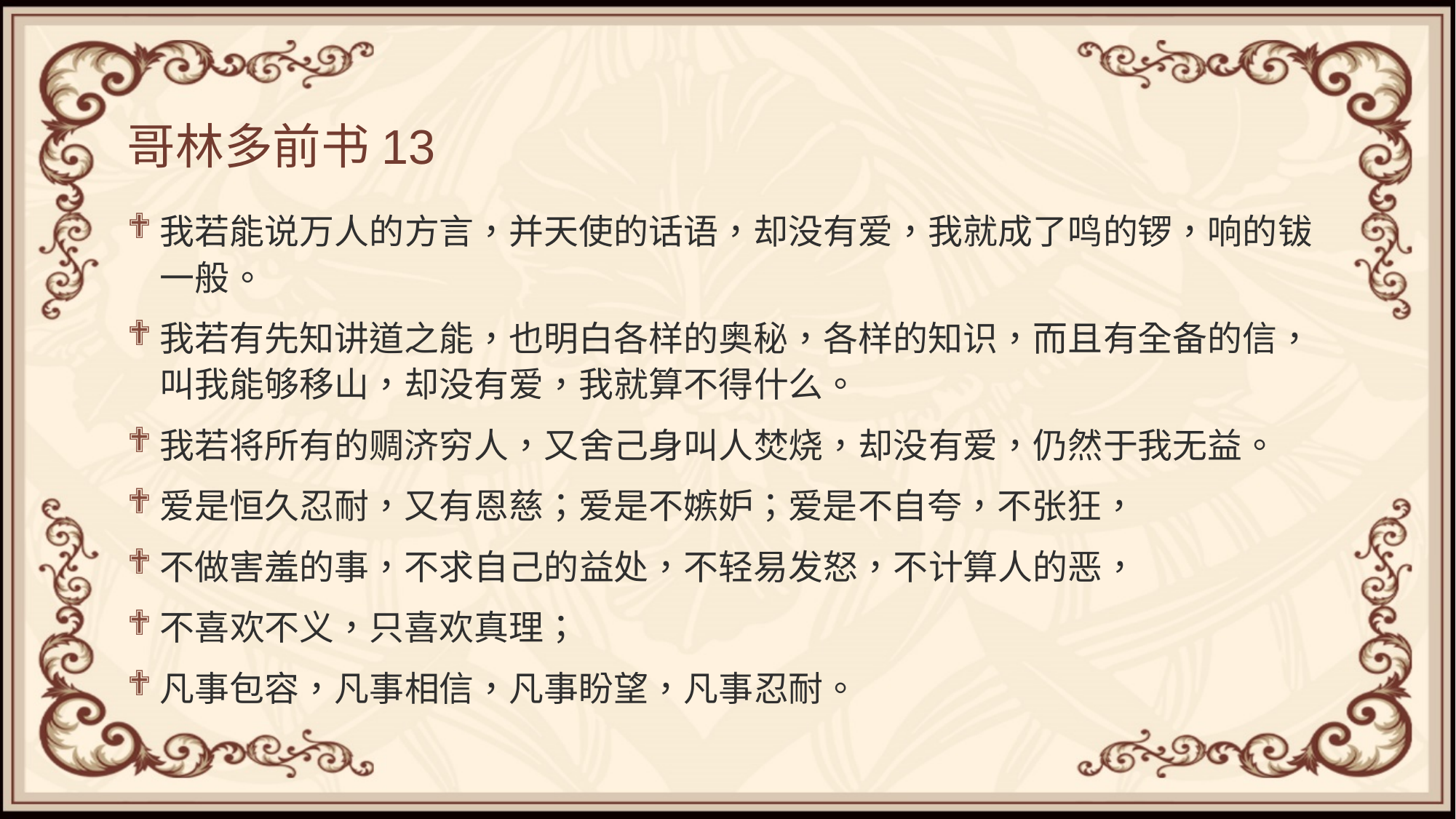

# 哥林多前书13
我若能说万人的方言，并天使的话语，却没有爱，我就成了鸣的锣，响的钹一般。
我若有先知讲道之能，也明白各样的奥秘，各样的知识，而且有全备的信，叫我能够移山，却没有爱，我就算不得什么。
我若将所有的赒济穷人，又舍己身叫人焚烧，却没有爱，仍然于我无益。
爱是恒久忍耐，又有恩慈；爱是不嫉妒；爱是不自夸，不张狂，
不做害羞的事，不求自己的益处，不轻易发怒，不计算人的恶，
不喜欢不义，只喜欢真理；
凡事包容，凡事相信，凡事盼望，凡事忍耐。